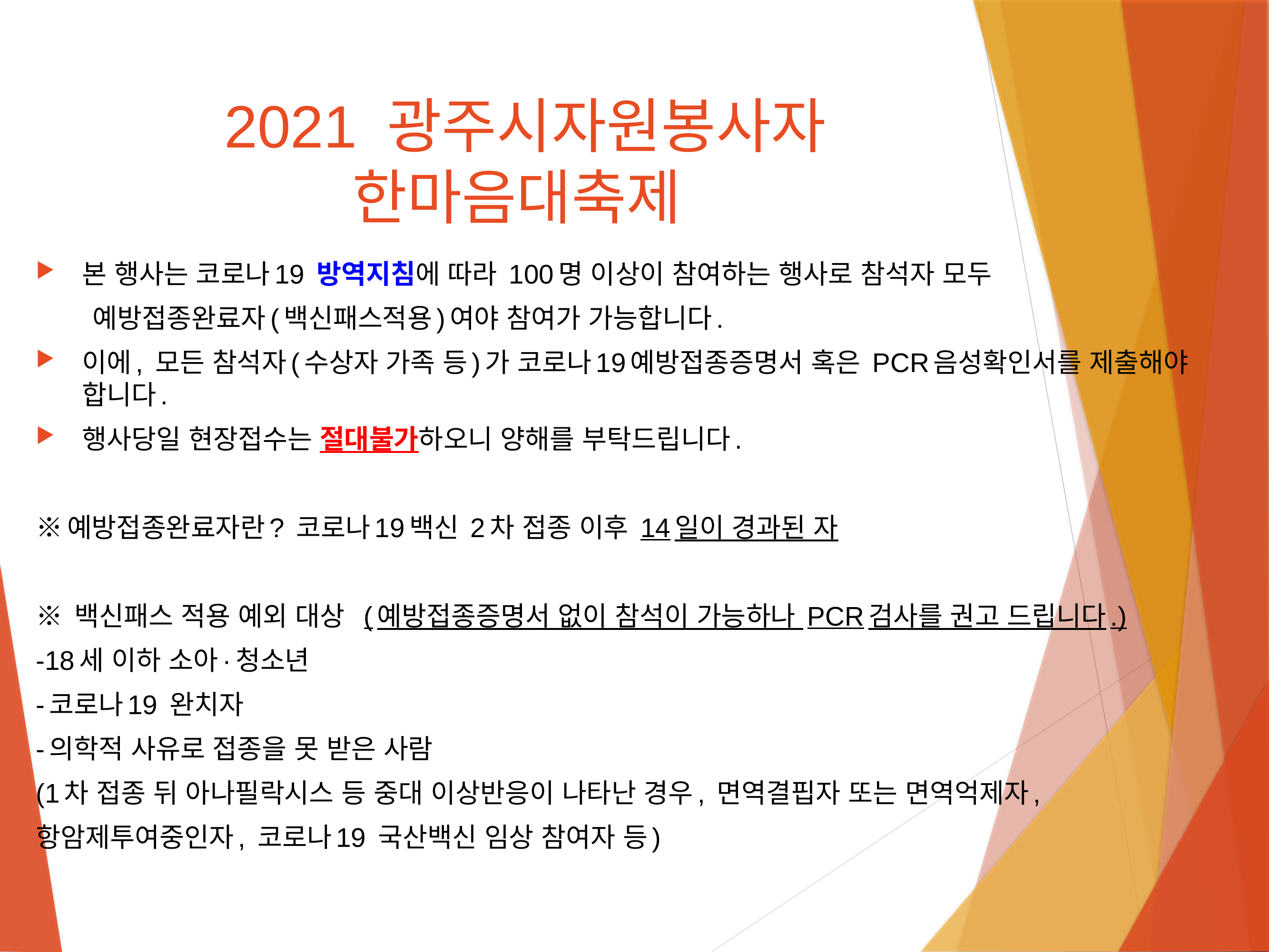

# 2021 광주시자원봉사자 한마음대축제
본 행사는 코로나19 방역지침에 따라 100명 이상이 참여하는 행사로 참석자 모두
       예방접종완료자(백신패스적용)여야 참여가 가능합니다.
이에, 모든 참석자(수상자 가족 등)가 코로나19예방접종증명서 혹은 PCR음성확인서를 제출해야 합니다.
행사당일 현장접수는 절대불가하오니 양해를 부탁드립니다.

※예방접종완료자란? 코로나19백신 2차 접종 이후 14일이 경과된 자

※ 백신패스 적용 예외 대상  (예방접종증명서 없이 참석이 가능하나 PCR검사를 권고 드립니다.)
-18세 이하 소아·청소년
-코로나19 완치자
-의학적 사유로 접종을 못 받은 사람
(1차 접종 뒤 아나필락시스 등 중대 이상반응이 나타난 경우, 면역결핍자 또는 면역억제자,
항암제투여중인자, 코로나19 국산백신 임상 참여자 등)